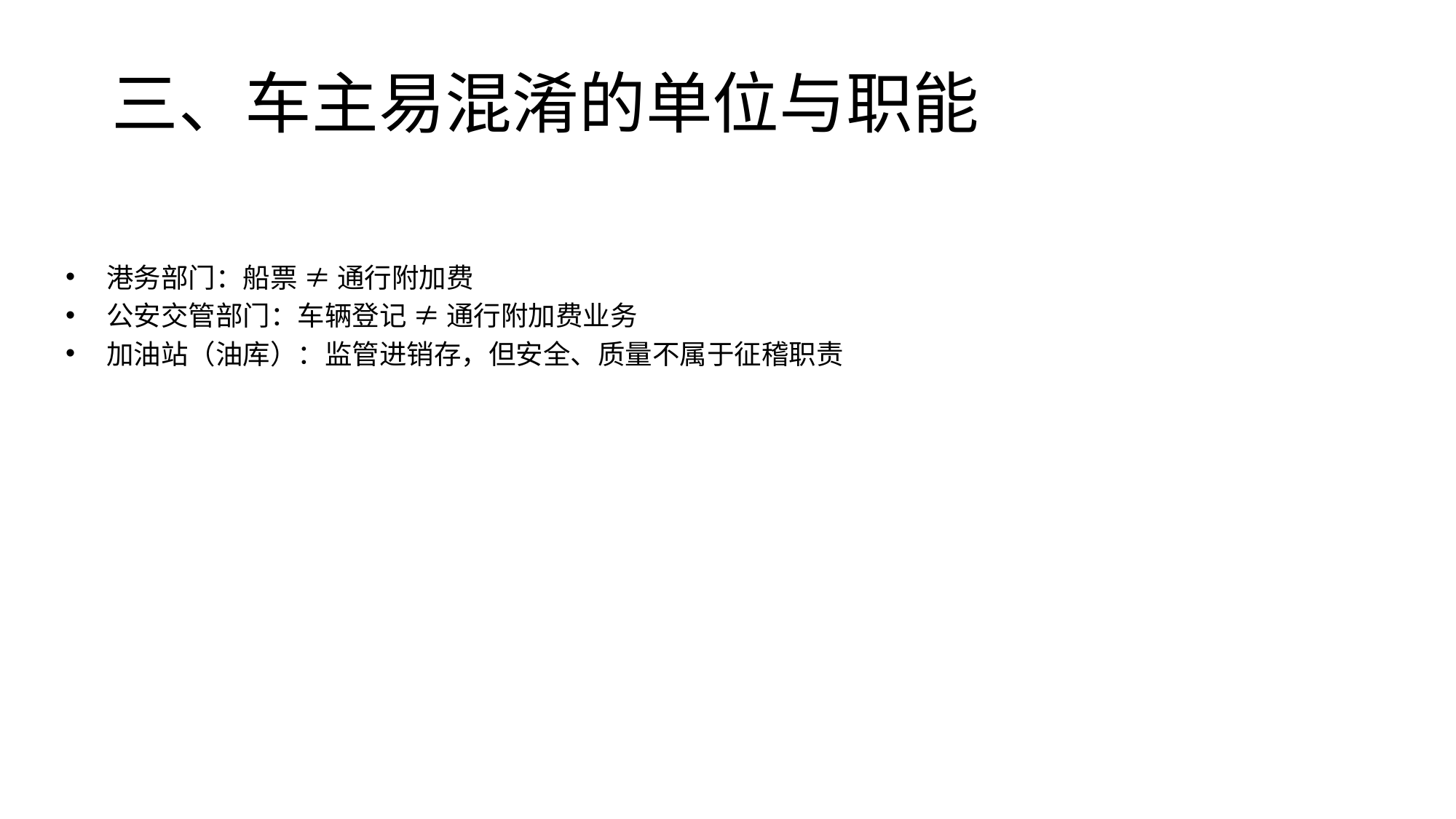

# 三、车主易混淆的单位与职能

港务部门：船票 ≠ 通行附加费
公安交管部门：车辆登记 ≠ 通行附加费业务
加油站（油库）：监管进销存，但安全、质量不属于征稽职责